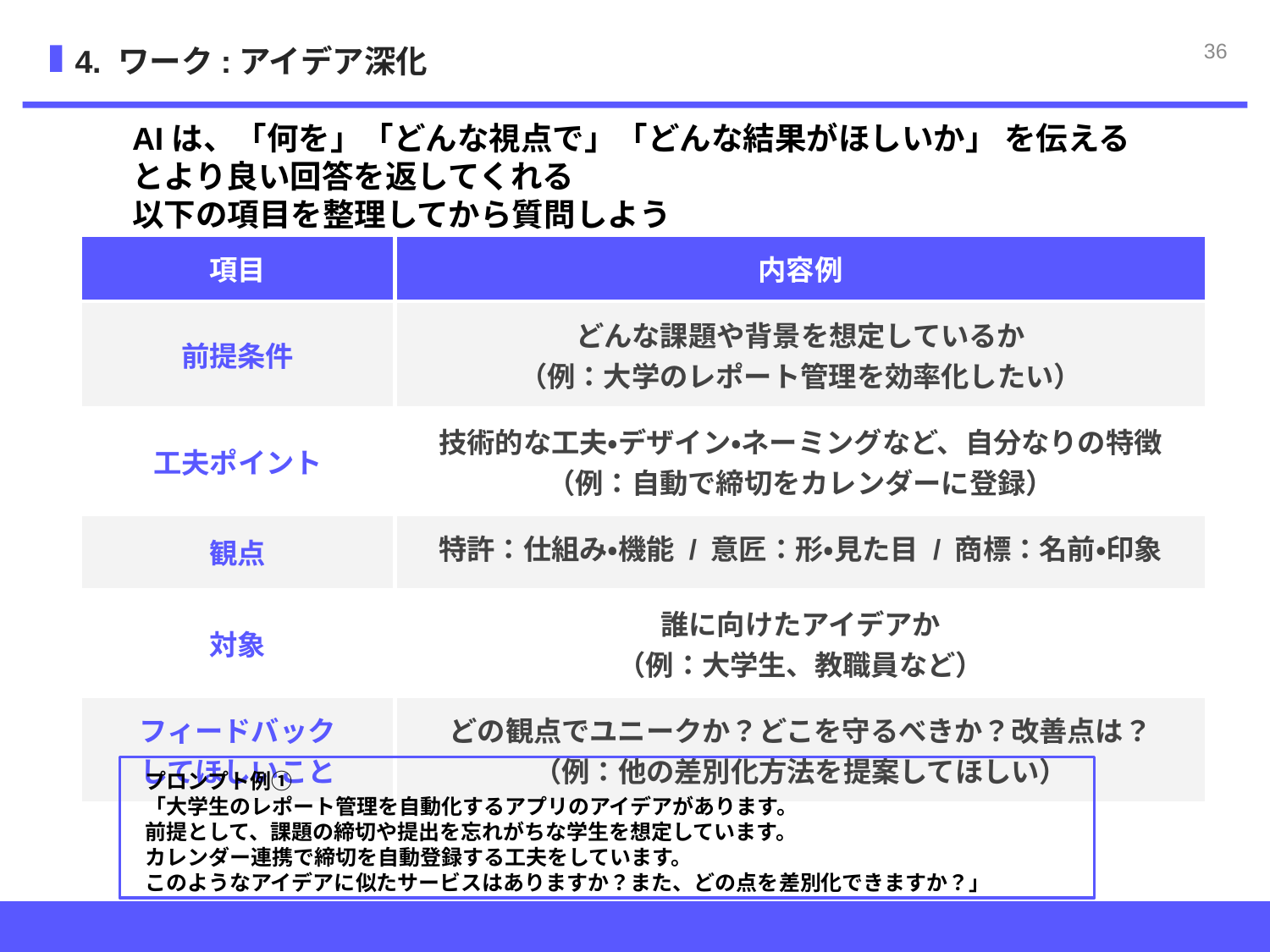

36
4. ワーク:アイデア深化

AIは、「何を」「どんな視点で」「どんな結果がほしいか」 を伝えるとより良い回答を返してくれる
以下の項目を整理してから質問しよう
| 項目 | 内容例 |
| --- | --- |
| 前提条件 | どんな課題や背景を想定しているか （例：大学のレポート管理を効率化したい） |
| 工夫ポイント | 技術的な工夫・デザイン・ネーミングなど、自分なりの特徴 （例：自動で締切をカレンダーに登録） |
| 観点 | 特許：仕組み・機能 / 意匠：形・見た目 / 商標：名前・印象 |
| 対象 | 誰に向けたアイデアか （例：大学生、教職員など） |
| フィードバック してほしいこと | どの観点でユニークか？どこを守るべきか？改善点は？ （例：他の差別化方法を提案してほしい） |

プロンプト例①
「大学生のレポート管理を自動化するアプリのアイデアがあります。
前提として、課題の締切や提出を忘れがちな学生を想定しています。
カレンダー連携で締切を自動登録する工夫をしています。
このようなアイデアに似たサービスはありますか？また、どの点を差別化できますか？」